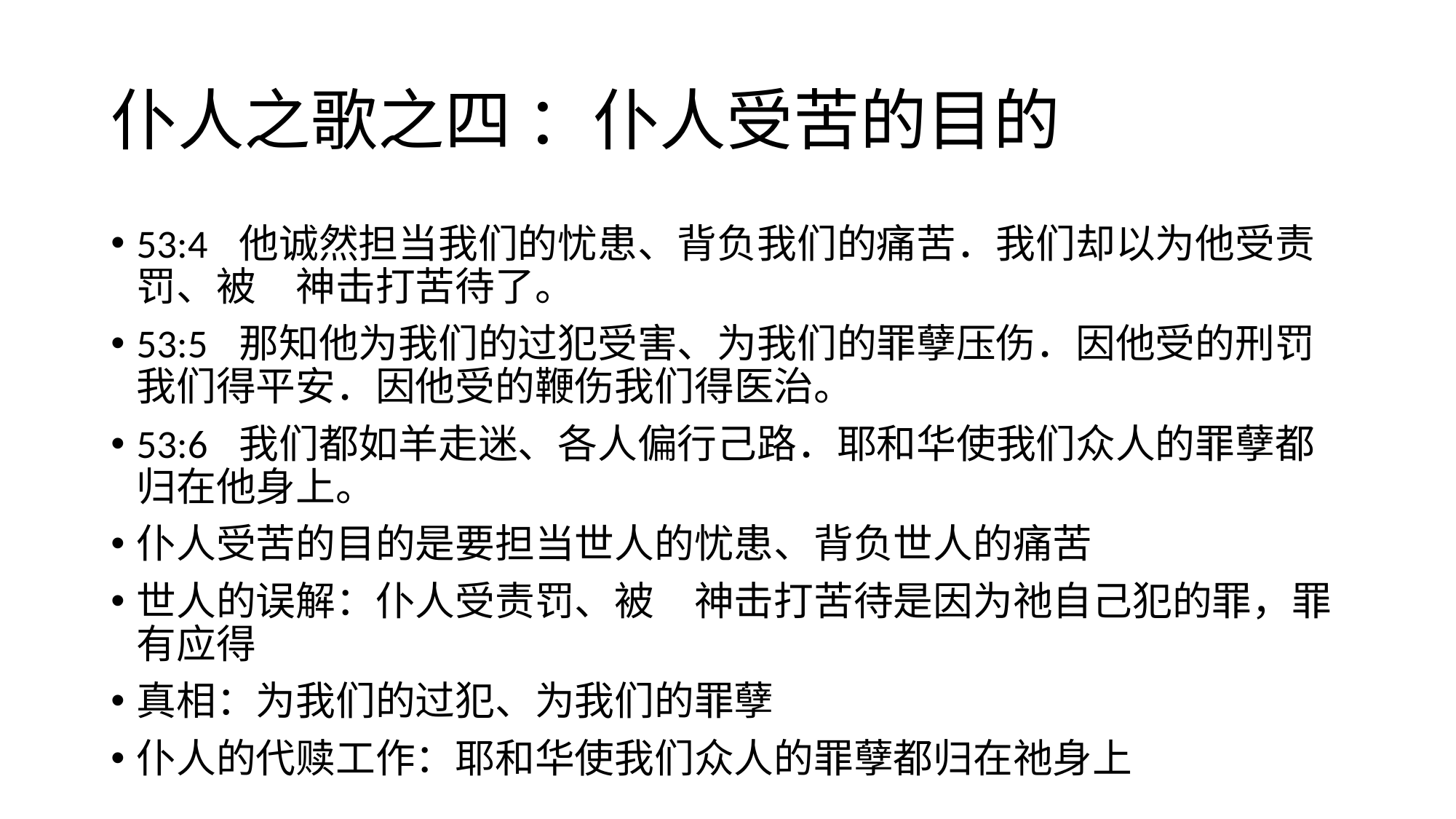

# 仆人之歌之四 ：仆人受苦的目的
53:4	他诚然担当我们的忧患、背负我们的痛苦．我们却以为他受责罚、被　神击打苦待了。
53:5	那知他为我们的过犯受害、为我们的罪孽压伤．因他受的刑罚我们得平安．因他受的鞭伤我们得医治。
53:6	我们都如羊走迷、各人偏行己路．耶和华使我们众人的罪孽都归在他身上。
仆人受苦的目的是要担当世人的忧患、背负世人的痛苦
世人的误解：仆人受责罚、被　神击打苦待是因为祂自己犯的罪，罪有应得
真相：为我们的过犯、为我们的罪孽
仆人的代赎工作：耶和华使我们众人的罪孽都归在祂身上